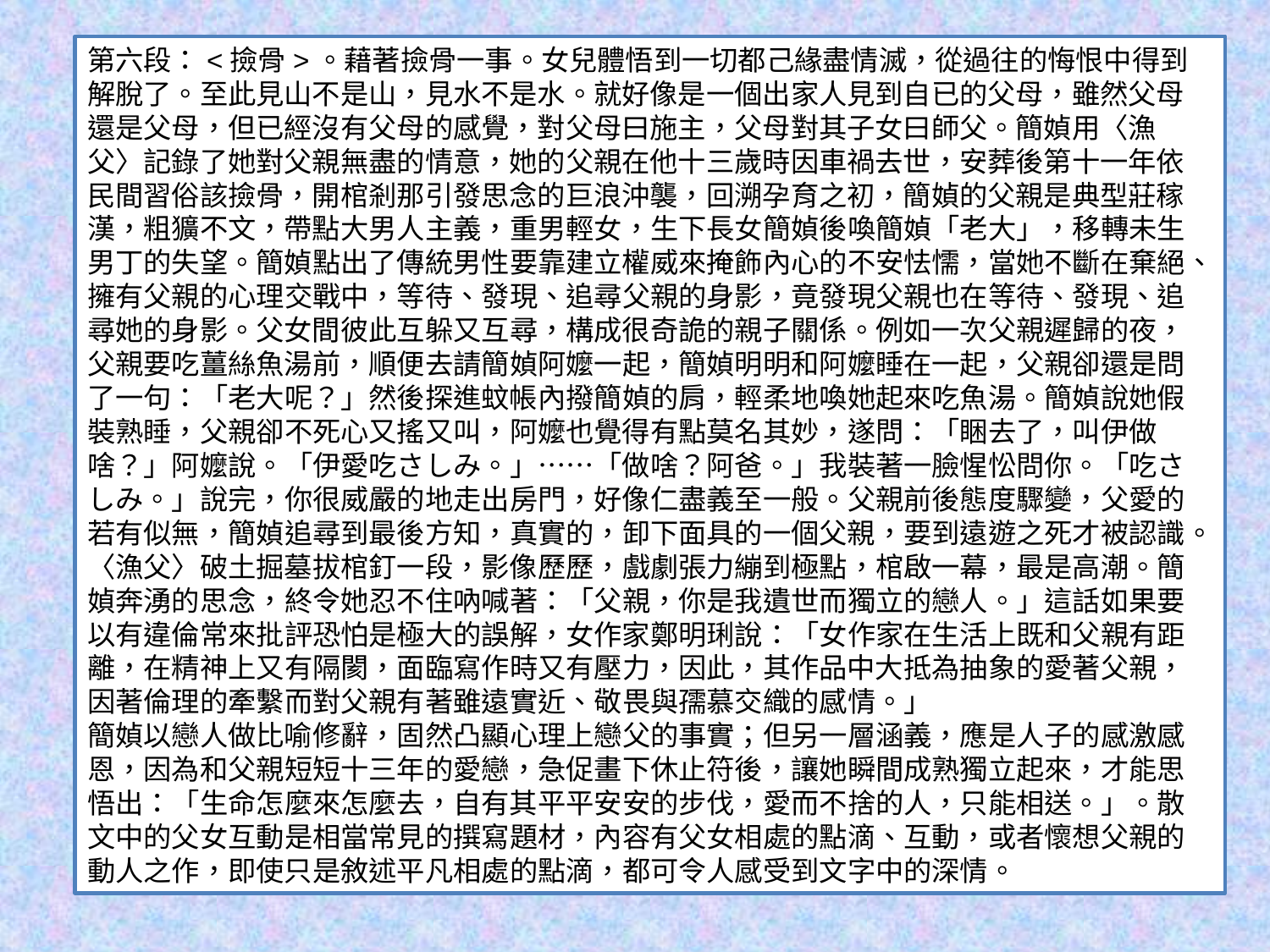

第六段：<撿骨>。藉著撿骨一事。女兒體悟到一切都己緣盡情滅，從過往的悔恨中得到解脫了。至此見山不是山，見水不是水。就好像是一個出家人見到自已的父母，雖然父母還是父母，但已經沒有父母的感覺，對父母曰施主，父母對其子女曰師父。簡媜用〈漁父〉記錄了她對父親無盡的情意，她的父親在他十三歲時因車禍去世，安葬後第十一年依民間習俗該撿骨，開棺剎那引發思念的巨浪沖襲，回溯孕育之初，簡媜的父親是典型莊稼漢，粗獷不文，帶點大男人主義，重男輕女，生下長女簡媜後喚簡媜「老大」，移轉未生男丁的失望。簡媜點出了傳統男性要靠建立權威來掩飾內心的不安怯懦，當她不斷在棄絕、擁有父親的心理交戰中，等待、發現、追尋父親的身影，竟發現父親也在等待、發現、追尋她的身影。父女間彼此互躲又互尋，構成很奇詭的親子關係。例如一次父親遲歸的夜，父親要吃薑絲魚湯前，順便去請簡媜阿嬤一起，簡媜明明和阿嬤睡在一起，父親卻還是問了一句：「老大呢？」然後探進蚊帳內撥簡媜的肩，輕柔地喚她起來吃魚湯。簡媜說她假裝熟睡，父親卻不死心又搖又叫，阿嬤也覺得有點莫名其妙，遂問：「睏去了，叫伊做啥？」阿嬤說。「伊愛吃さしみ。」……「做啥？阿爸。」我裝著一臉惺忪問你。「吃さしみ。」說完，你很威嚴的地走出房門，好像仁盡義至一般。父親前後態度驟變，父愛的若有似無，簡媜追尋到最後方知，真實的，卸下面具的一個父親，要到遠遊之死才被認識。〈漁父〉破土掘墓拔棺釘一段，影像歷歷，戲劇張力繃到極點，棺啟一幕，最是高潮。簡媜奔湧的思念，終令她忍不住吶喊著：「父親，你是我遺世而獨立的戀人。」這話如果要以有違倫常來批評恐怕是極大的誤解，女作家鄭明琍說：「女作家在生活上既和父親有距離，在精神上又有隔閡，面臨寫作時又有壓力，因此，其作品中大抵為抽象的愛著父親，因著倫理的牽繫而對父親有著雖遠實近、敬畏與孺慕交織的感情。」
簡媜以戀人做比喻修辭，固然凸顯心理上戀父的事實；但另一層涵義，應是人子的感激感恩，因為和父親短短十三年的愛戀，急促畫下休止符後，讓她瞬間成熟獨立起來，才能思悟出：「生命怎麼來怎麼去，自有其平平安安的步伐，愛而不捨的人，只能相送。」。散文中的父女互動是相當常見的撰寫題材，內容有父女相處的點滴、互動，或者懷想父親的動人之作，即使只是敘述平凡相處的點滴，都可令人感受到文字中的深情。